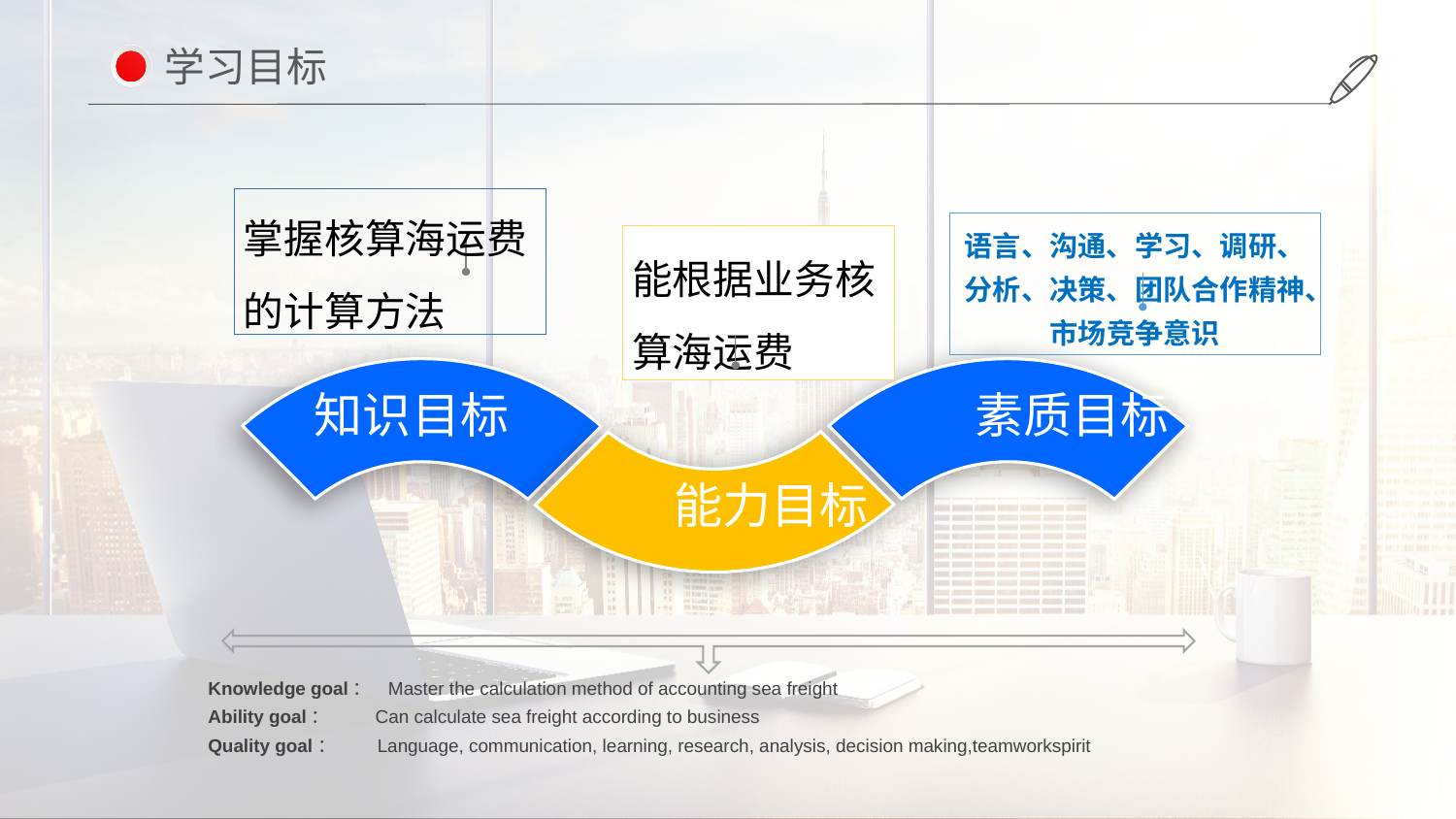

学习目标

掌握核算海运费的计算方法
语言、沟通、学习、调研、分析、决策、团队合作精神、市场竞争意识
能根据业务核算海运费

知识目标

素质目标

能力目标

Knowledge goal：   Master the calculation method of accounting sea freight
Ability goal：          Can calculate sea freight according to business
Quality goal：         Language, communication, learning, research, analysis, decision making,teamworkspirit